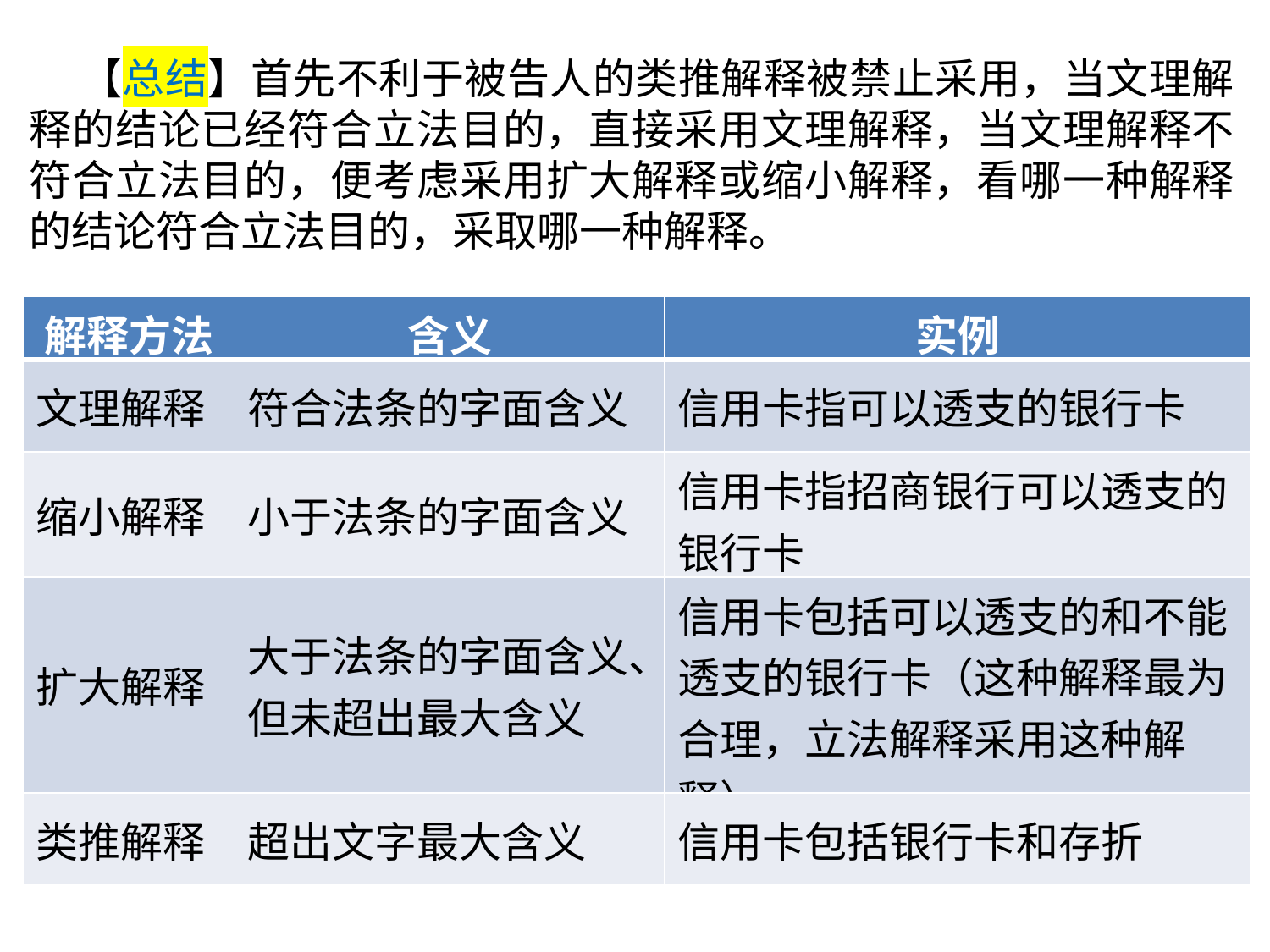

【总结】首先不利于被告人的类推解释被禁止采用，当文理解释的结论已经符合立法目的，直接采用文理解释，当文理解释不符合立法目的，便考虑采用扩大解释或缩小解释，看哪一种解释的结论符合立法目的，采取哪一种解释。
| 解释方法 | 含义 | 实例 |
| --- | --- | --- |
| 文理解释 | 符合法条的字面含义 | 信用卡指可以透支的银行卡 |
| 缩小解释 | 小于法条的字面含义 | 信用卡指招商银行可以透支的银行卡 |
| 扩大解释 | 大于法条的字面含义、但未超出最大含义 | 信用卡包括可以透支的和不能透支的银行卡（这种解释最为合理，立法解释采用这种解释） |
| 类推解释 | 超出文字最大含义 | 信用卡包括银行卡和存折 |